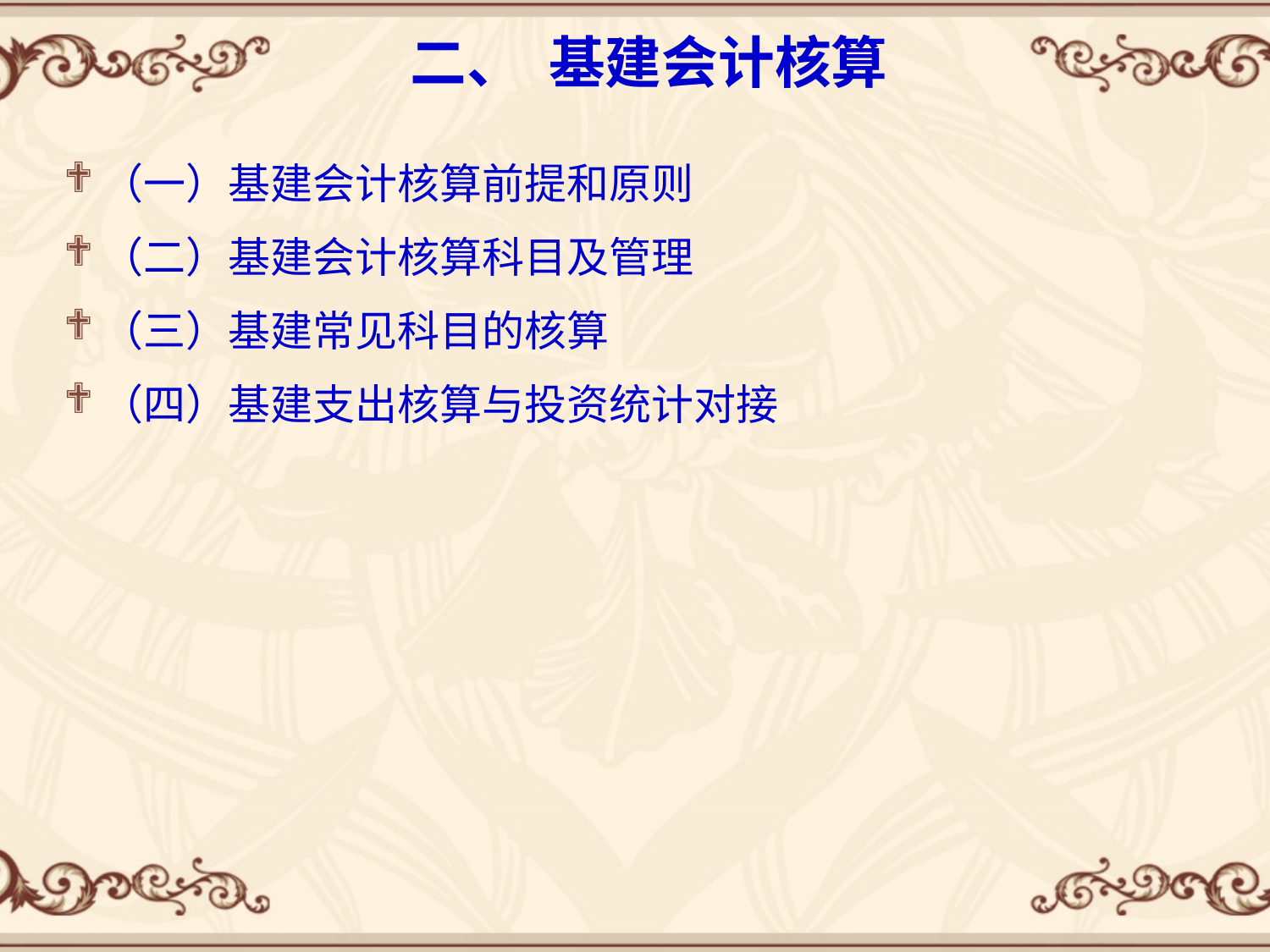

# 二、  基建会计核算
（一）基建会计核算前提和原则
（二）基建会计核算科目及管理
（三）基建常见科目的核算
（四）基建支出核算与投资统计对接